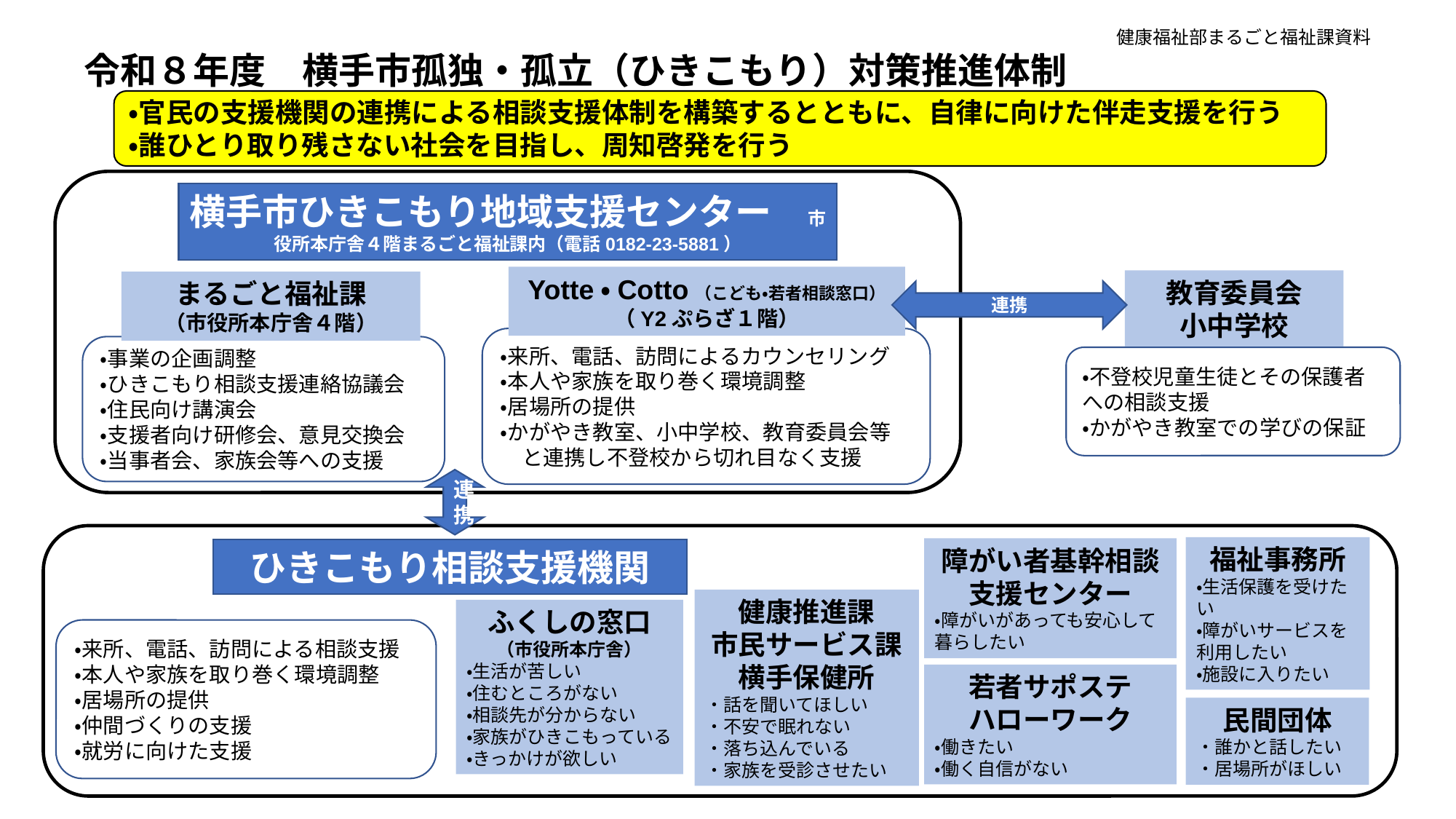

健康福祉部まるごと福祉課資料
# 令和８年度　横手市孤独・孤立（ひきこもり）対策推進体制
・官民の支援機関の連携による相談支援体制を構築するとともに、自律に向けた伴走支援を行う
・誰ひとり取り残さない社会を目指し、周知啓発を行う

Yotte・Cotto（こども・若者相談窓口）
（Y2ぷらざ１階）
まるごと福祉課
（市役所本庁舎４階）
・来所、電話、訪問によるカウンセリング
・本人や家族を取り巻く環境調整
・居場所の提供
・かがやき教室、小中学校、教育委員会等
　と連携し不登校から切れ目なく支援
・事業の企画調整
・ひきこもり相談支援連絡協議会
・住民向け講演会
・支援者向け研修会、意見交換会
・当事者会、家族会等への支援
横手市ひきこもり地域支援センター　市役所本庁舎４階まるごと福祉課内（電話0182-23-5881）
教育委員会
小中学校
・不登校児童生徒とその保護者への相談支援
・かがやき教室での学びの保証
連携
連携

福祉事務所
・生活保護を受けたい
・障がいサービスを利用したい
・施設に入りたい
ひきこもり相談支援機関
健康推進課
市民サービス課
横手保健所
・話を聞いてほしい
・不安で眠れない
・落ち込んでいる
・家族を受診させたい
ふくしの窓口
（市役所本庁舎）
・生活が苦しい
・住むところがない
・相談先が分からない
・家族がひきこもっている
・きっかけが欲しい
・来所、電話、訪問による相談支援
・本人や家族を取り巻く環境調整
・居場所の提供
・仲間づくりの支援
・就労に向けた支援
民間団体
・誰かと話したい
・居場所がほしい
障がい者基幹相談支援センター
・障がいがあっても安心して暮らしたい
若者サポステ
ハローワーク
・働きたい
・働く自信がない